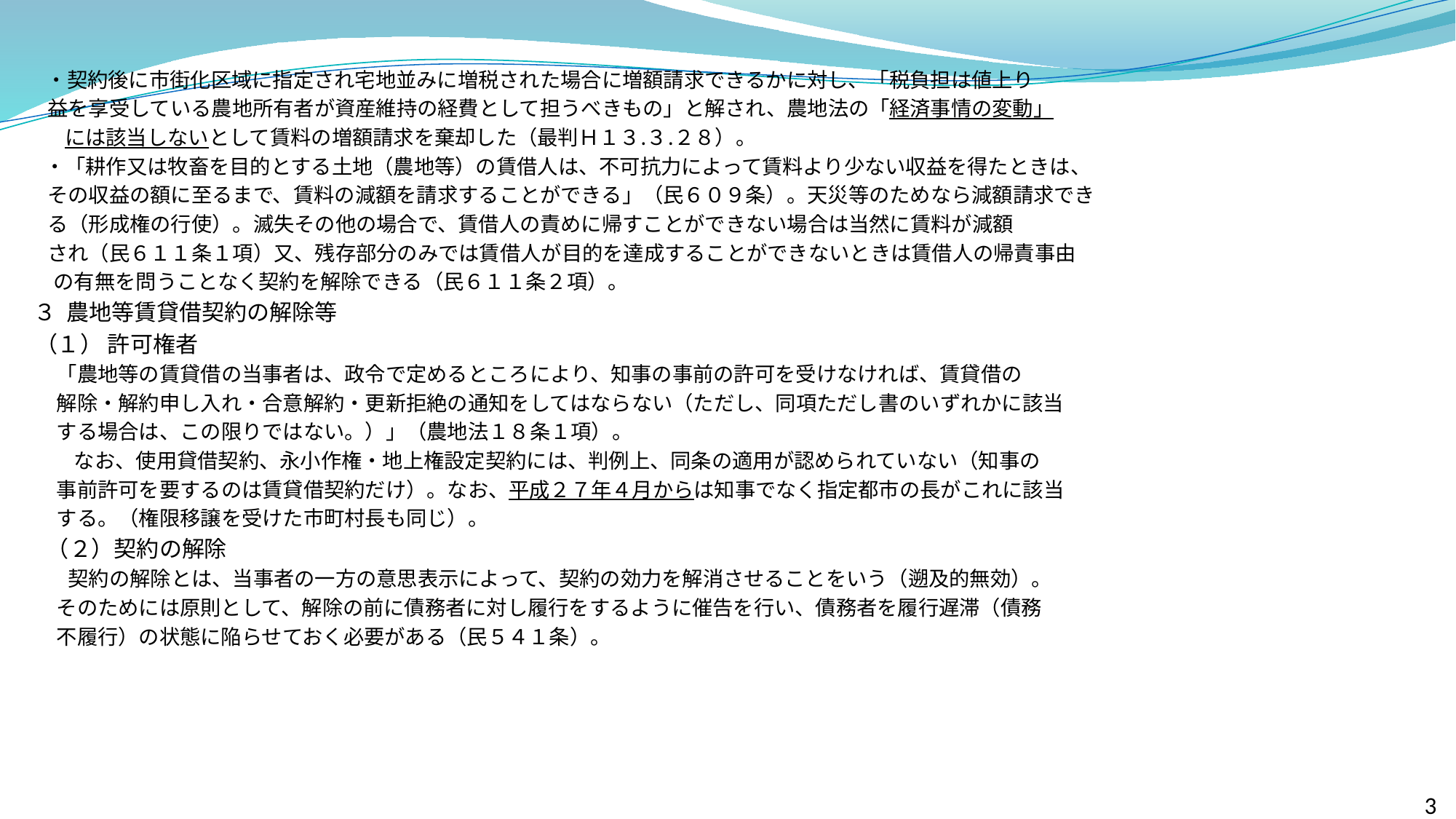

・契約後に市街化区域に指定され宅地並みに増税された場合に増額請求できるかに対し、「税負担は値上り
     益を享受している農地所有者が資産維持の経費として担うべきもの」と解され、農地法の「経済事情の変動」
　　には該当しないとして賃料の増額請求を棄却した（最判Ｈ１３.３.２８）。
　・「耕作又は牧畜を目的とする土地（農地等）の賃借人は、不可抗力によって賃料より少ない収益を得たときは、
     その収益の額に至るまで、賃料の減額を請求することができる」（民６０９条）。天災等のためなら減額請求でき
     る（形成権の行使）。滅失その他の場合で、賃借人の責めに帰すことができない場合は当然に賃料が減額
     され（民６１１条１項）又、残存部分のみでは賃借人が目的を達成することができないときは賃借人の帰責事由
　  の有無を問うことなく契約を解除できる（民６１１条２項）。
  ３  農地等賃貸借契約の解除等
  （１） 許可権者
       「農地等の賃貸借の当事者は、政令で定めるところにより、知事の事前の許可を受けなければ、賃貸借の
       解除・解約申し入れ・合意解約・更新拒絶の通知をしてはならない（ただし、同項ただし書のいずれかに該当
       する場合は、この限りではない。）」（農地法１８条１項）。
　　  なお、使用貸借契約、永小作権・地上権設定契約には、判例上、同条の適用が認められていない（知事の
       事前許可を要するのは賃貸借契約だけ）。なお、平成２７年４月からは知事でなく指定都市の長がこれに該当
       する。（権限移譲を受けた市町村長も同じ）。
　（２）契約の解除
 　    契約の解除とは、当事者の一方の意思表示によって、契約の効力を解消させることをいう（遡及的無効）。
       そのためには原則として、解除の前に債務者に対し履行をするように催告を行い、債務者を履行遅滞（債務
       不履行）の状態に陥らせておく必要がある（民５４１条）。

	丈太	状態	態　隊

3